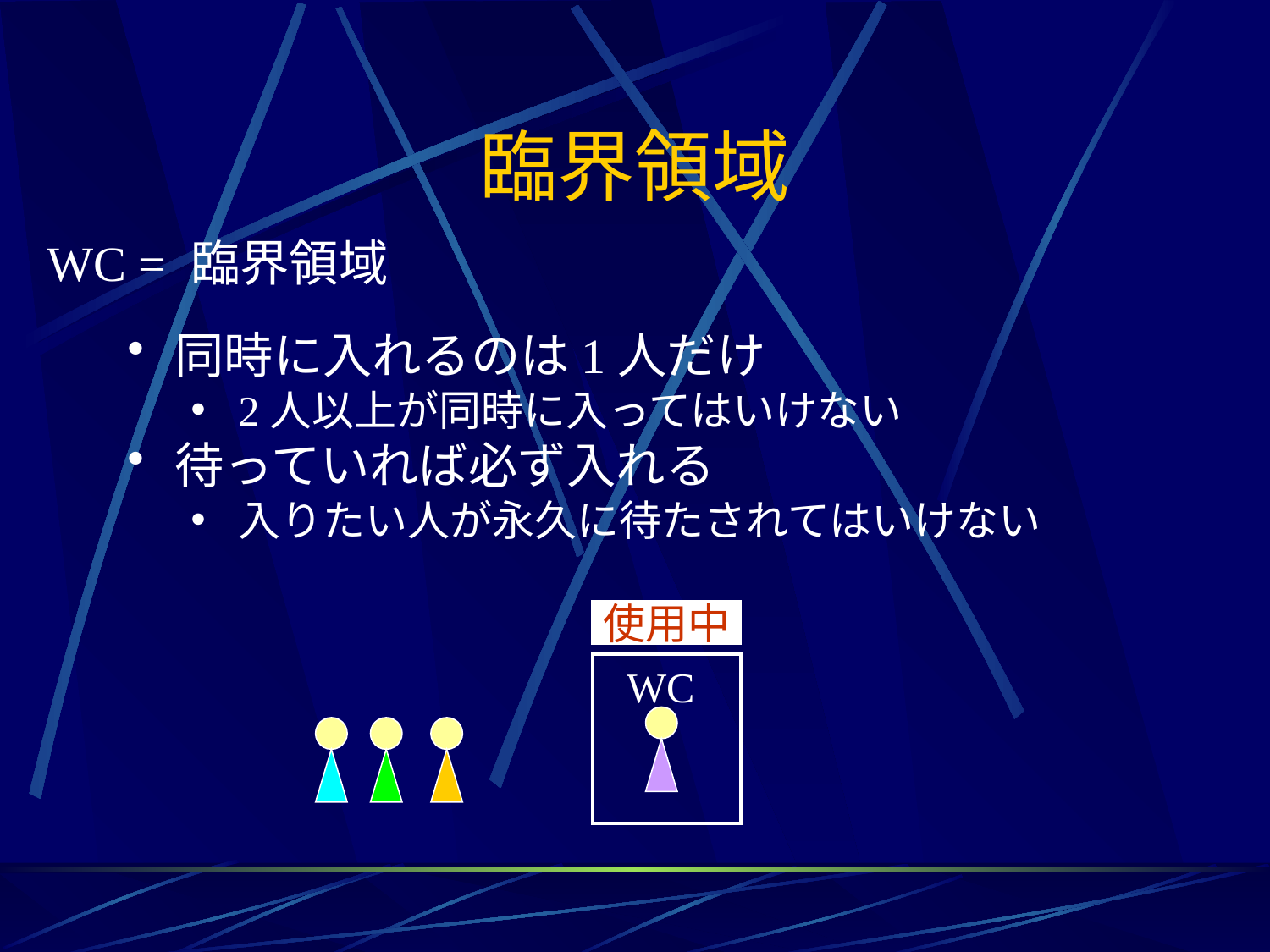

# 臨界領域
WC = 臨界領域
同時に入れるのは1人だけ
2人以上が同時に入ってはいけない
待っていれば必ず入れる
入りたい人が永久に待たされてはいけない
使用中

WC